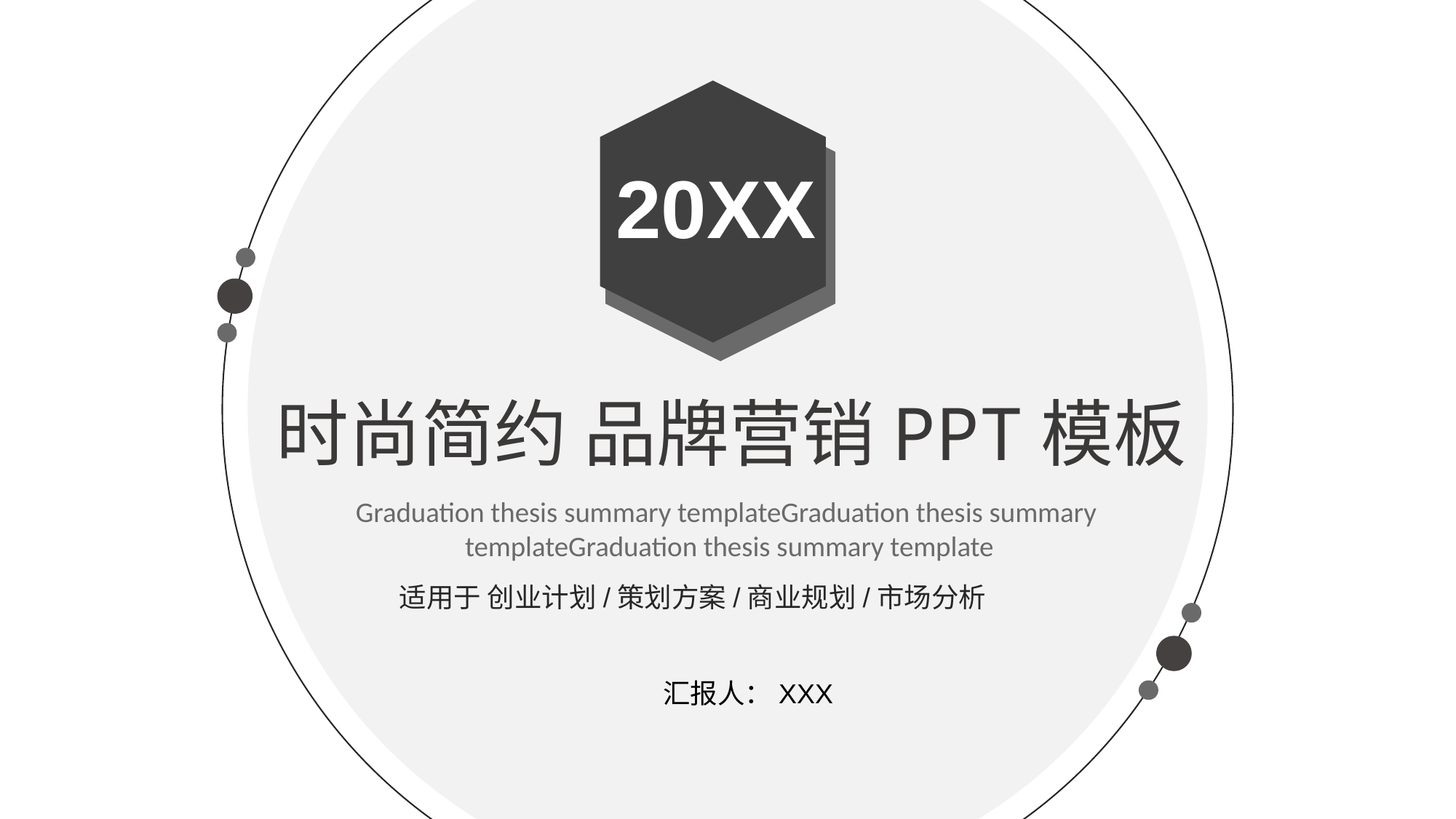

20XX

时尚简约 品牌营销PPT模板
适用于 创业计划/策划方案/商业规划/市场分析
Graduation thesis summary templateGraduation thesis summary
templateGraduation thesis summary template

汇报人：XXX